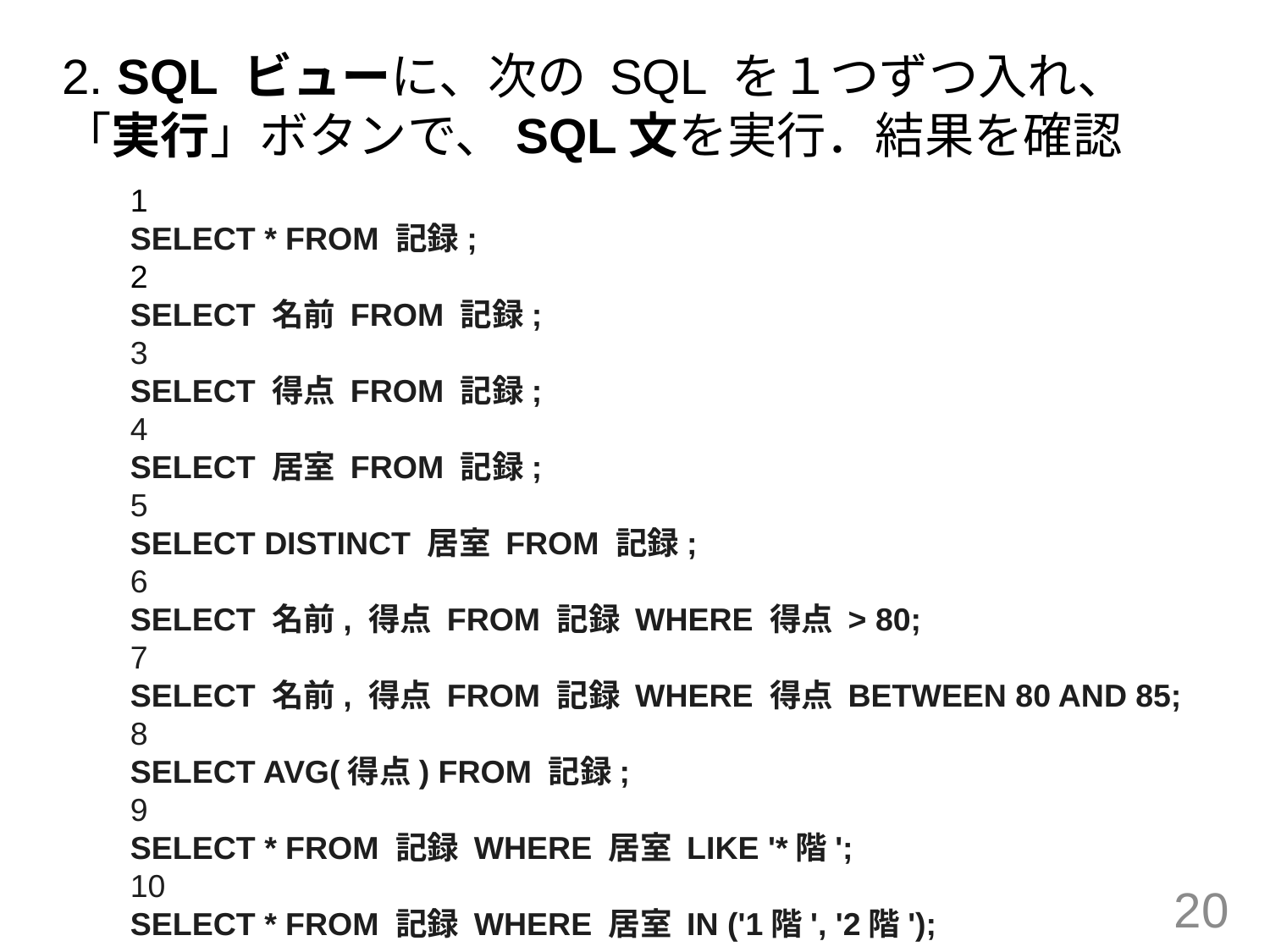

2. SQL ビューに、次の SQL を１つずつ入れ、「実行」ボタンで、SQL文を実行．結果を確認

1
SELECT * FROM 記録;
2
SELECT 名前 FROM 記録;
3
SELECT 得点 FROM 記録;
4
SELECT 居室 FROM 記録;
5
SELECT DISTINCT 居室 FROM 記録;
6
SELECT 名前, 得点 FROM 記録 WHERE 得点 > 80;
7
SELECT 名前, 得点 FROM 記録 WHERE 得点 BETWEEN 80 AND 85;
8
SELECT AVG(得点) FROM 記録;
9
SELECT * FROM 記録 WHERE 居室 LIKE '*階';
10
SELECT * FROM 記録 WHERE 居室 IN ('1階', '2階');

20